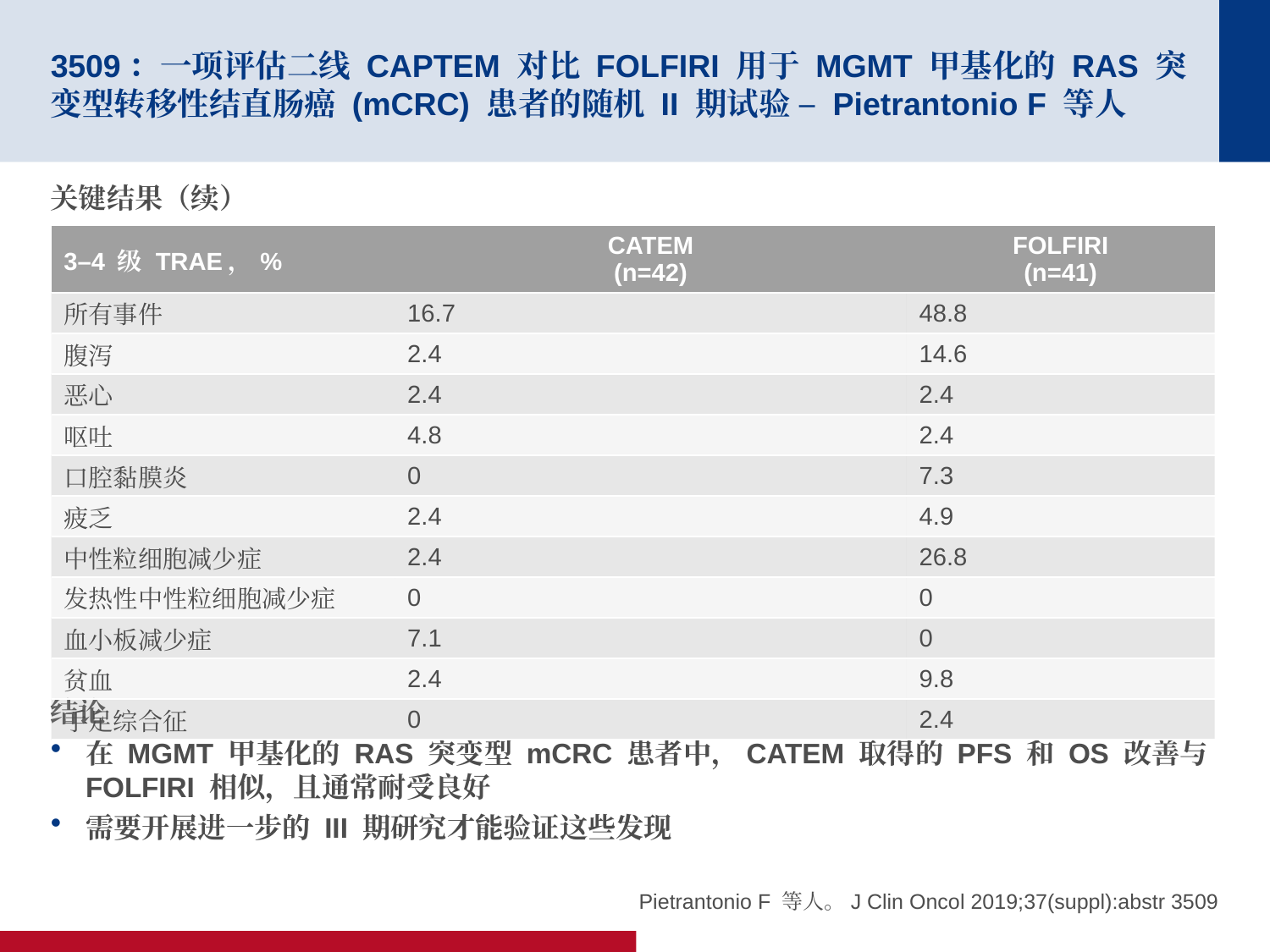

# 3509：一项评估二线 CAPTEM 对比 FOLFIRI 用于 MGMT 甲基化的 RAS 突变型转移性结直肠癌 (mCRC) 患者的随机 II 期试验 – Pietrantonio F 等人
关键结果（续）

结论
在 MGMT 甲基化的 RAS 突变型 mCRC 患者中，CATEM 取得的 PFS 和 OS 改善与 FOLFIRI 相似，且通常耐受良好
需要开展进一步的 III 期研究才能验证这些发现
| 3–4 级 TRAE，% | CATEM (n=42) | FOLFIRI (n=41) |
| --- | --- | --- |
| 所有事件 | 16.7 | 48.8 |
| 腹泻 | 2.4 | 14.6 |
| 恶心 | 2.4 | 2.4 |
| 呕吐 | 4.8 | 2.4 |
| 口腔黏膜炎 | 0 | 7.3 |
| 疲乏 | 2.4 | 4.9 |
| 中性粒细胞减少症 | 2.4 | 26.8 |
| 发热性中性粒细胞减少症 | 0 | 0 |
| 血小板减少症 | 7.1 | 0 |
| 贫血 | 2.4 | 9.8 |
| 手足综合征 | 0 | 2.4 |
Pietrantonio F 等人。J Clin Oncol 2019;37(suppl):abstr 3509